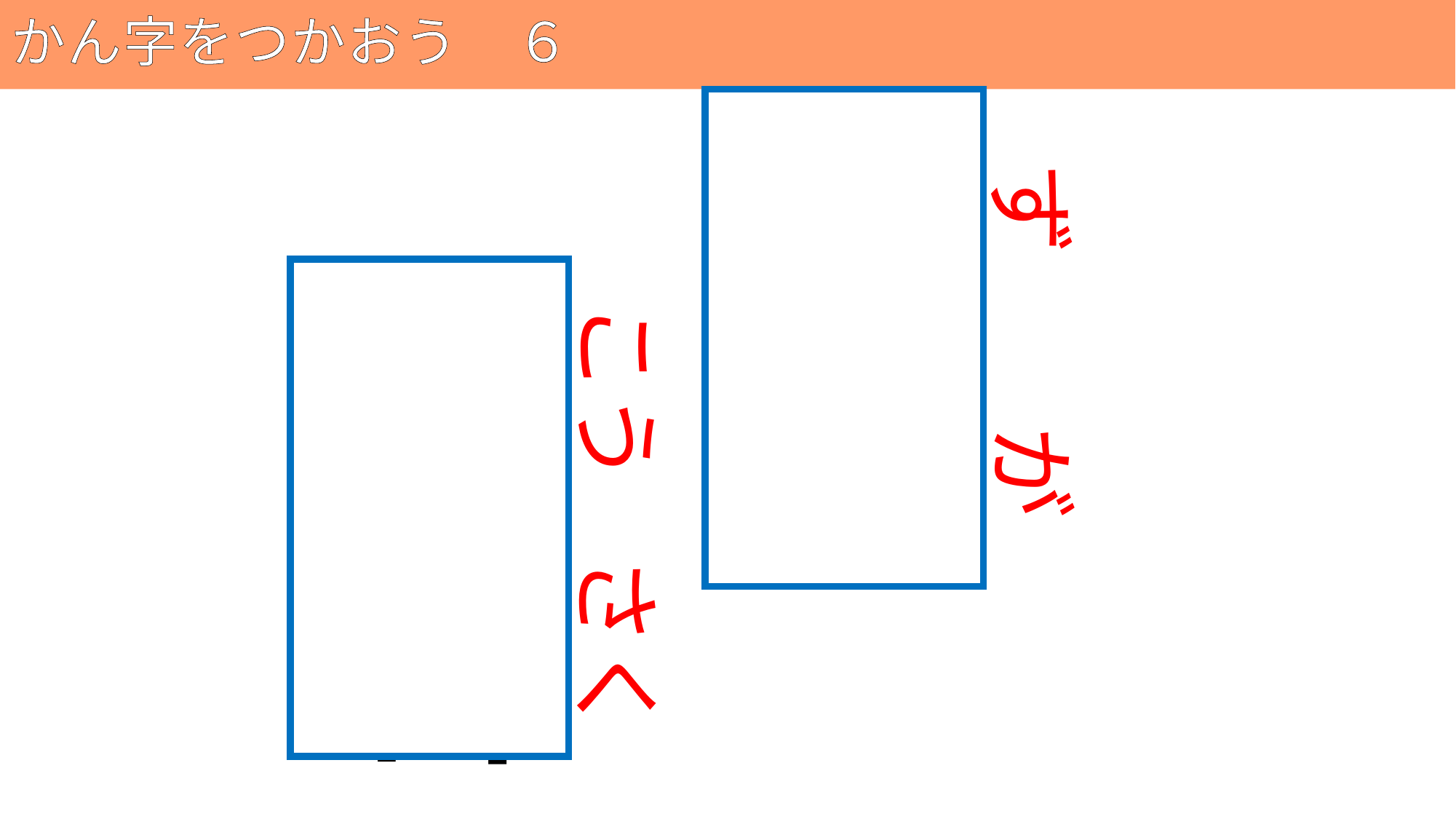

# かん字をつかおう　６
84
図画

ず
工作

こう
が
さく